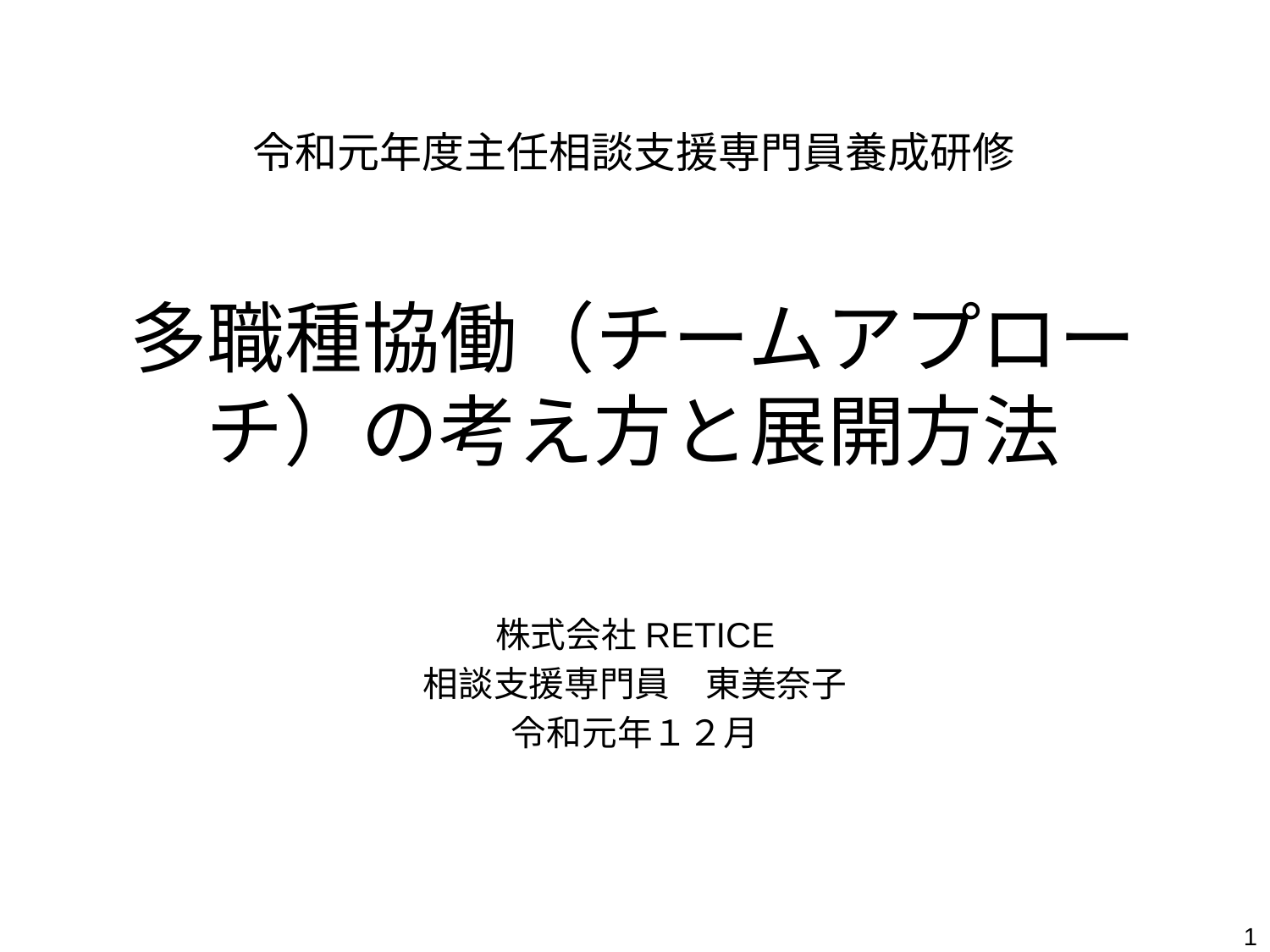

# 令和元年度主任相談支援専門員養成研修
多職種協働（チームアプローチ）の考え方と展開方法
株式会社RETICE
相談支援専門員　東美奈子
令和元年１２月

1